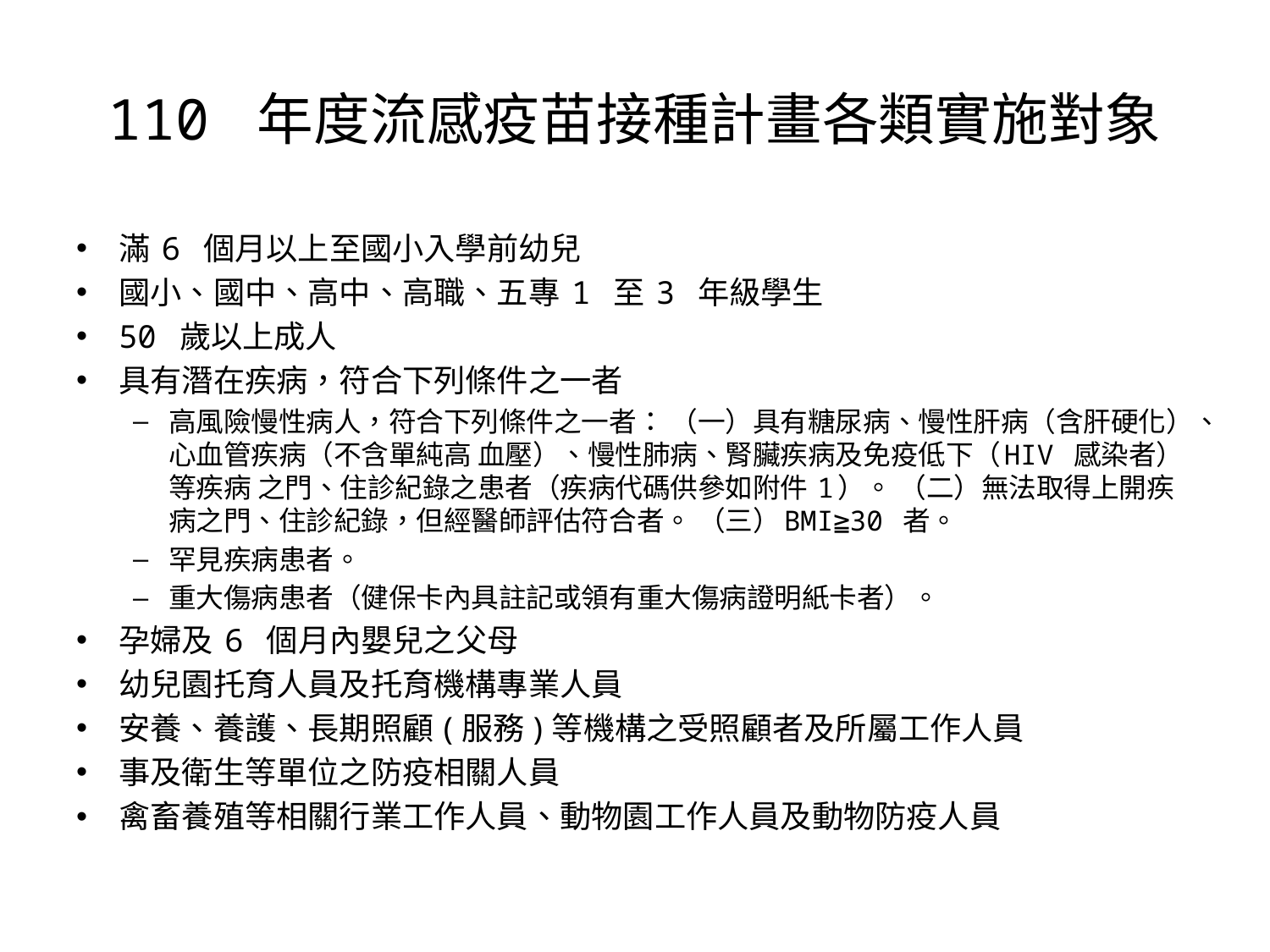

# 110 年度流感疫苗接種計畫各類實施對象
滿 6 個月以上至國小入學前幼兒
國小、國中、高中、高職、五專 1 至 3 年級學生
50 歲以上成人
具有潛在疾病，符合下列條件之一者
高風險慢性病人，符合下列條件之一者： （一）具有糖尿病、慢性肝病（含肝硬化）、心血管疾病（不含單純高 血壓）、慢性肺病、腎臟疾病及免疫低下（HIV 感染者）等疾病 之門、住診紀錄之患者（疾病代碼供參如附件 1）。 （二）無法取得上開疾病之門、住診紀錄，但經醫師評估符合者。 （三）BMI≧30 者。
罕見疾病患者。
重大傷病患者（健保卡內具註記或領有重大傷病證明紙卡者）。
孕婦及 6 個月內嬰兒之父母
幼兒園托育人員及托育機構專業人員
安養、養護、長期照顧(服務)等機構之受照顧者及所屬工作人員
事及衛生等單位之防疫相關人員
禽畜養殖等相關行業工作人員、動物園工作人員及動物防疫人員